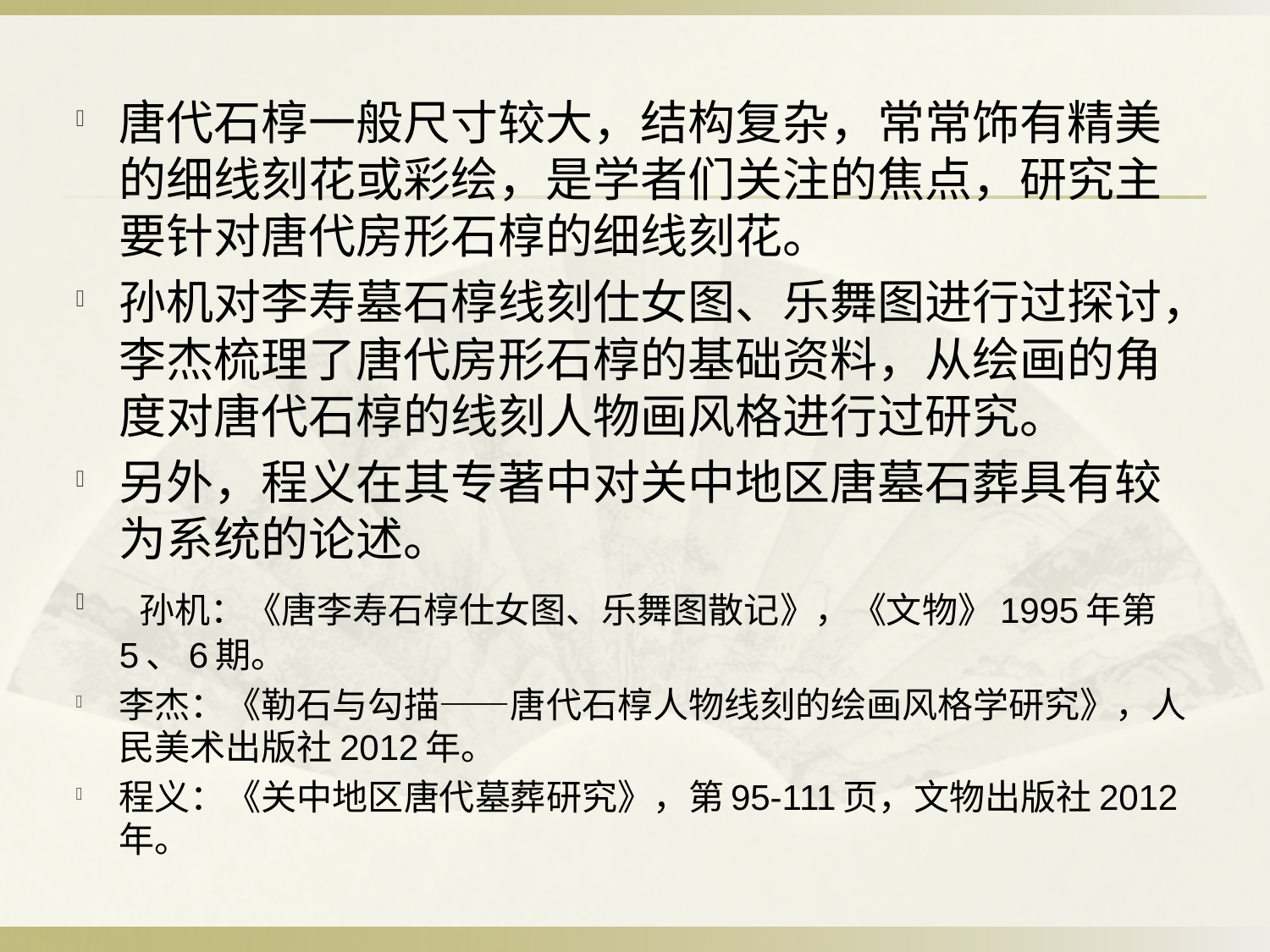

#
唐代石椁一般尺寸较大，结构复杂，常常饰有精美的细线刻花或彩绘，是学者们关注的焦点，研究主要针对唐代房形石椁的细线刻花。
孙机对李寿墓石椁线刻仕女图、乐舞图进行过探讨，李杰梳理了唐代房形石椁的基础资料，从绘画的角度对唐代石椁的线刻人物画风格进行过研究。
另外，程义在其专著中对关中地区唐墓石葬具有较为系统的论述。
 孙机：《唐李寿石椁仕女图、乐舞图散记》，《文物》1995年第5、6期。
李杰：《勒石与勾描——唐代石椁人物线刻的绘画风格学研究》，人民美术出版社2012年。
程义：《关中地区唐代墓葬研究》，第95-111页，文物出版社2012年。